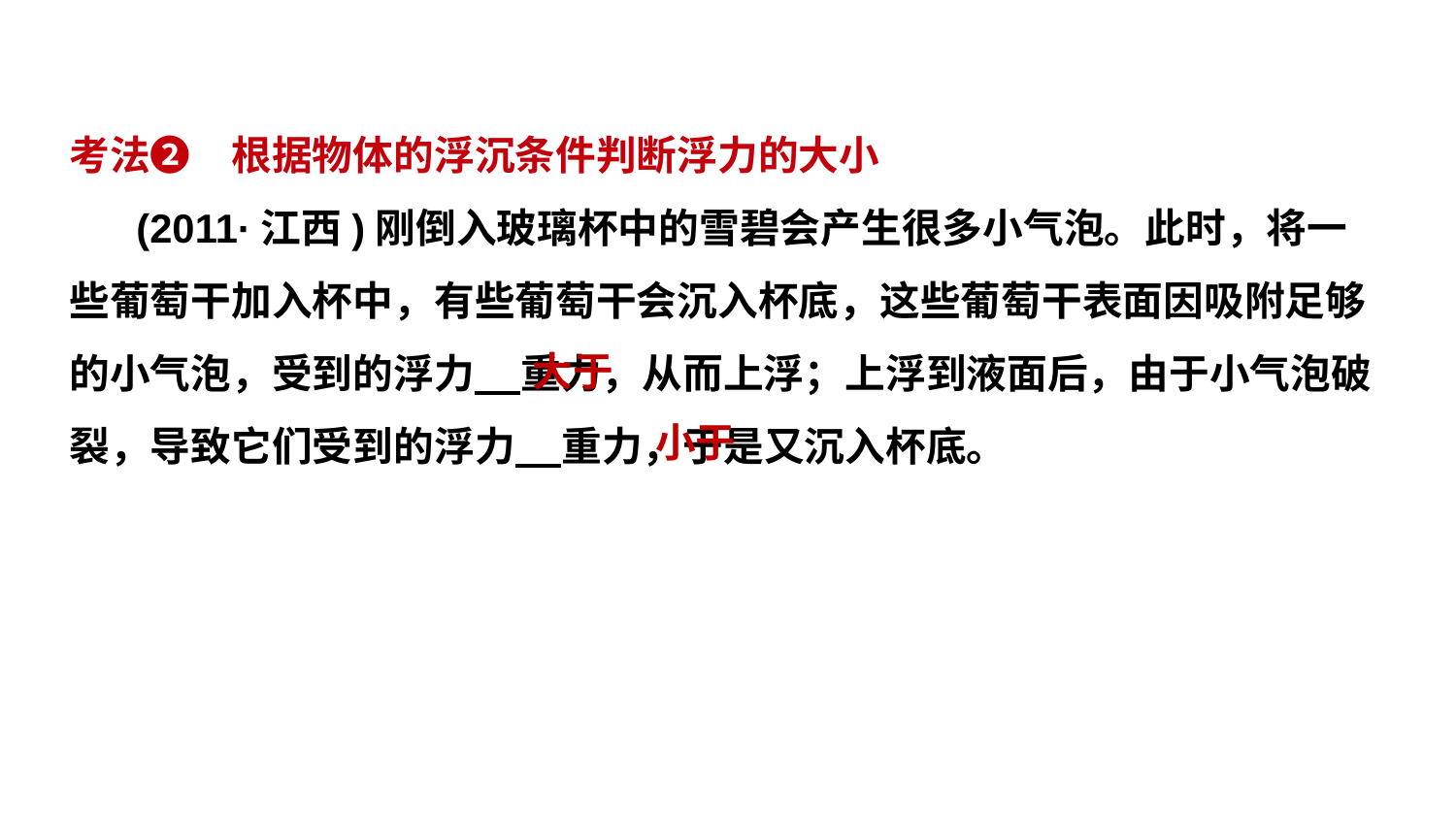

考法❷　根据物体的浮沉条件判断浮力的大小
      (2011·江西)刚倒入玻璃杯中的雪碧会产生很多小气泡。此时，将一些葡萄干加入杯中，有些葡萄干会沉入杯底，这些葡萄干表面因吸附足够的小气泡，受到的浮力     重力，从而上浮；上浮到液面后，由于小气泡破裂，导致它们受到的浮力     重力，于是又沉入杯底。

大于
小于